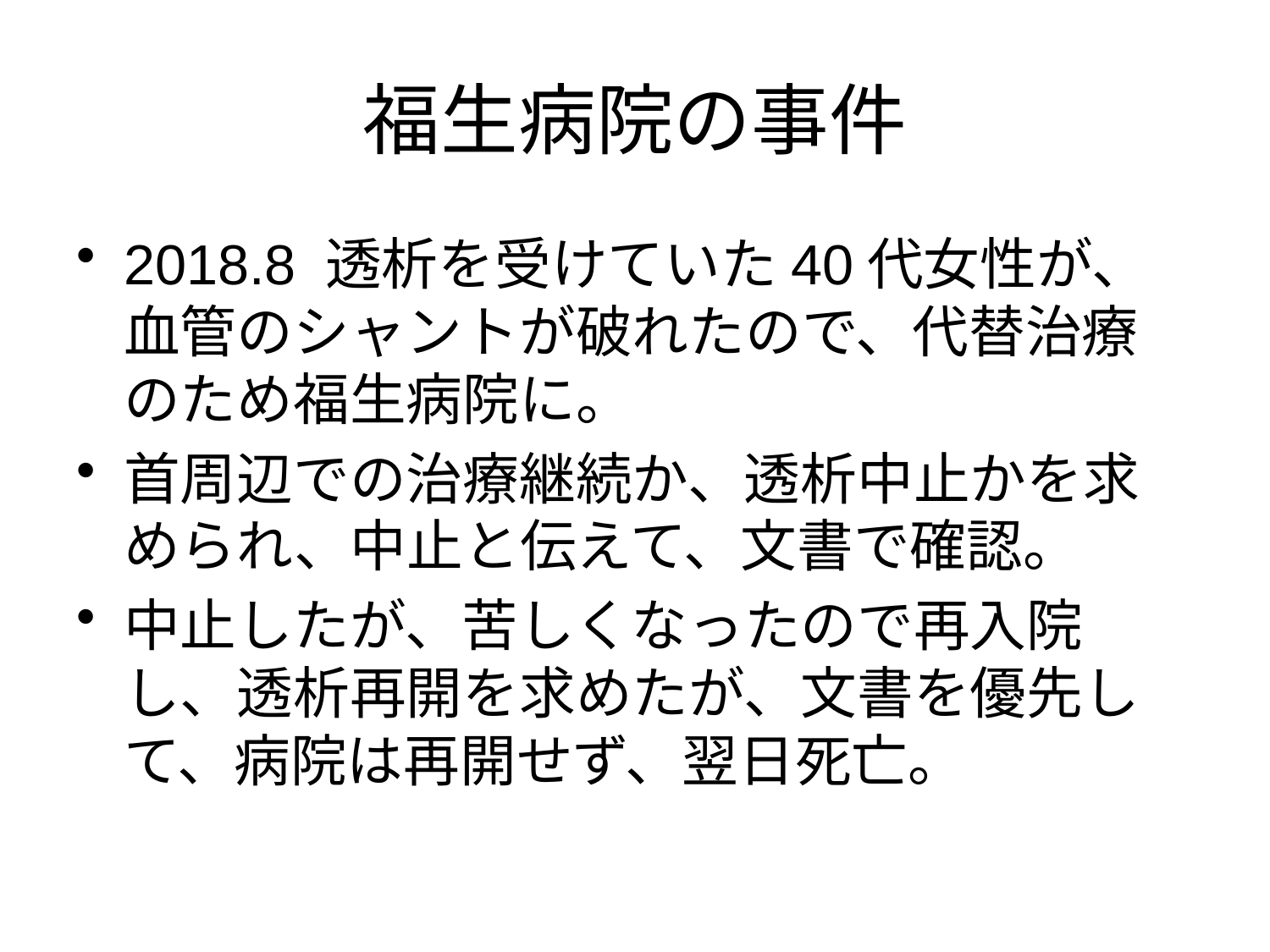

# 福生病院の事件
2018.8 透析を受けていた40代女性が、血管のシャントが破れたので、代替治療のため福生病院に。
首周辺での治療継続か、透析中止かを求められ、中止と伝えて、文書で確認。
中止したが、苦しくなったので再入院し、透析再開を求めたが、文書を優先して、病院は再開せず、翌日死亡。